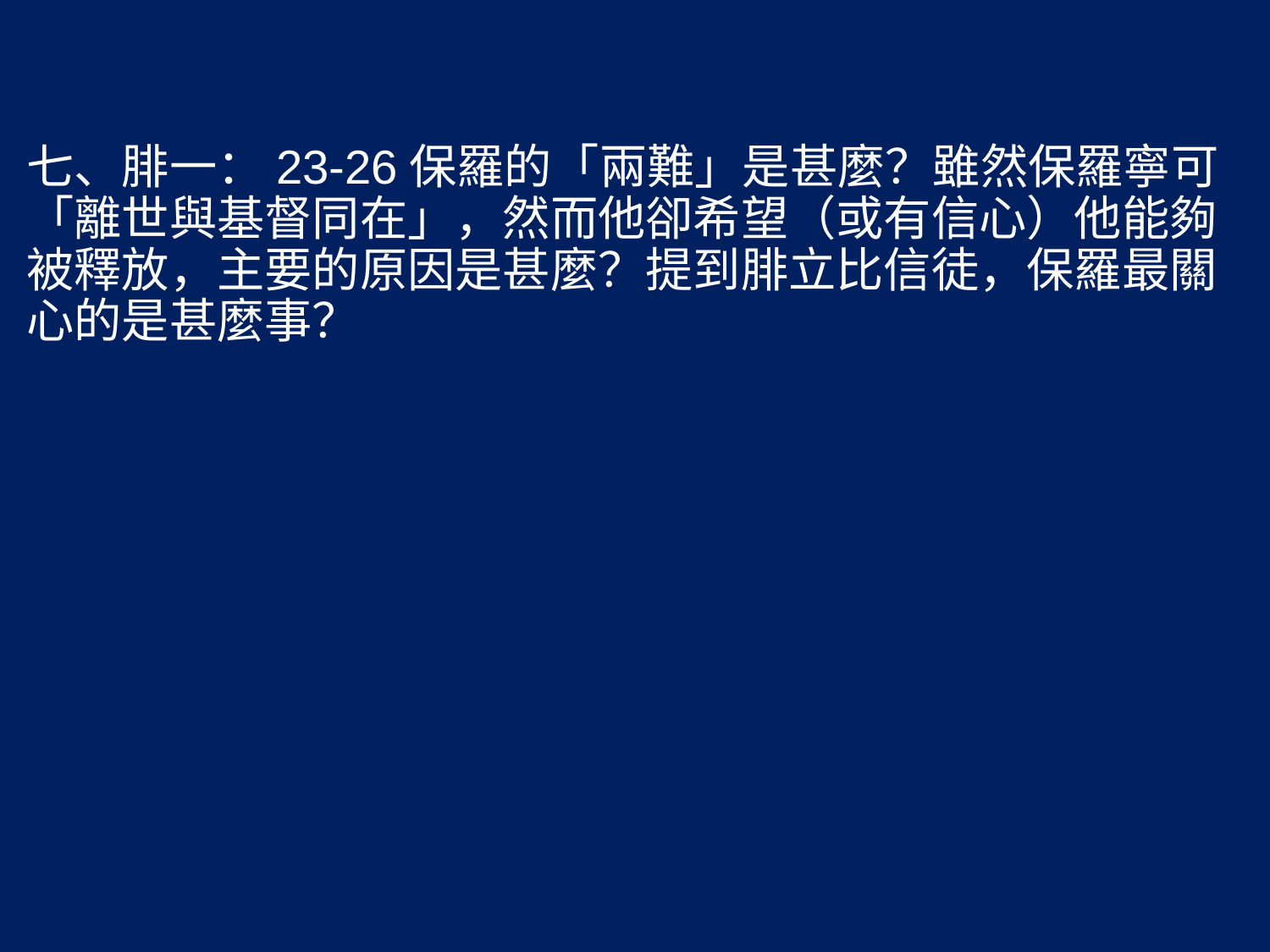

七、腓一：23-26保羅的「兩難」是甚麼？雖然保羅寧可「離世與基督同在」，然而他卻希望（或有信心）他能夠被釋放，主要的原因是甚麼？提到腓立比信徒，保羅最關心的是甚麼事？